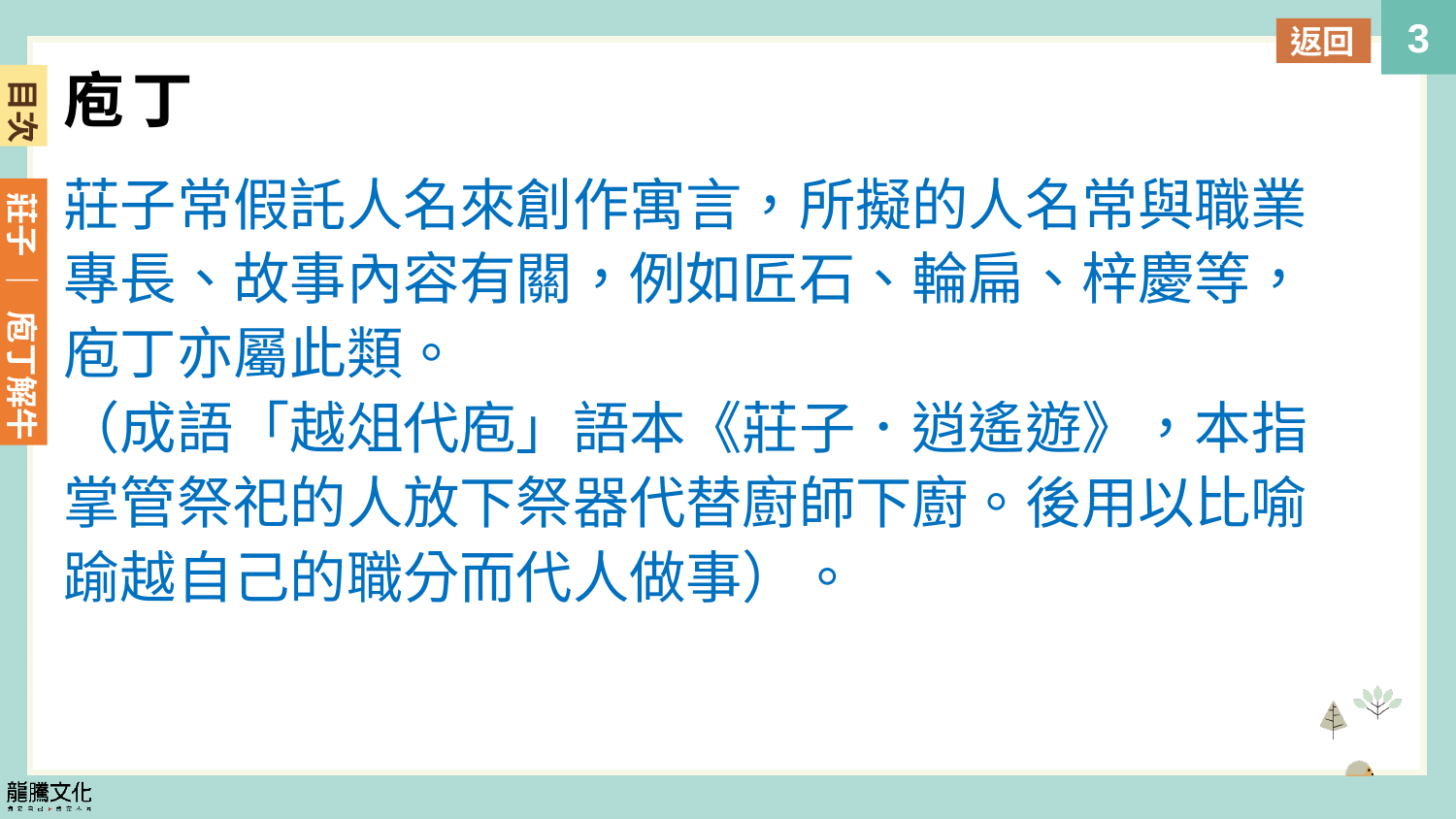

返回
庖丁
莊子常假託人名來創作寓言，所擬的人名常與職業
專長、故事內容有關，例如匠石、輪扁、梓慶等，
庖丁亦屬此類。
（成語「越俎代庖」語本《莊子．逍遙遊》，本指掌管祭祀的人放下祭器代替廚師下廚。後用以比喻踰越自己的職分而代人做事）。